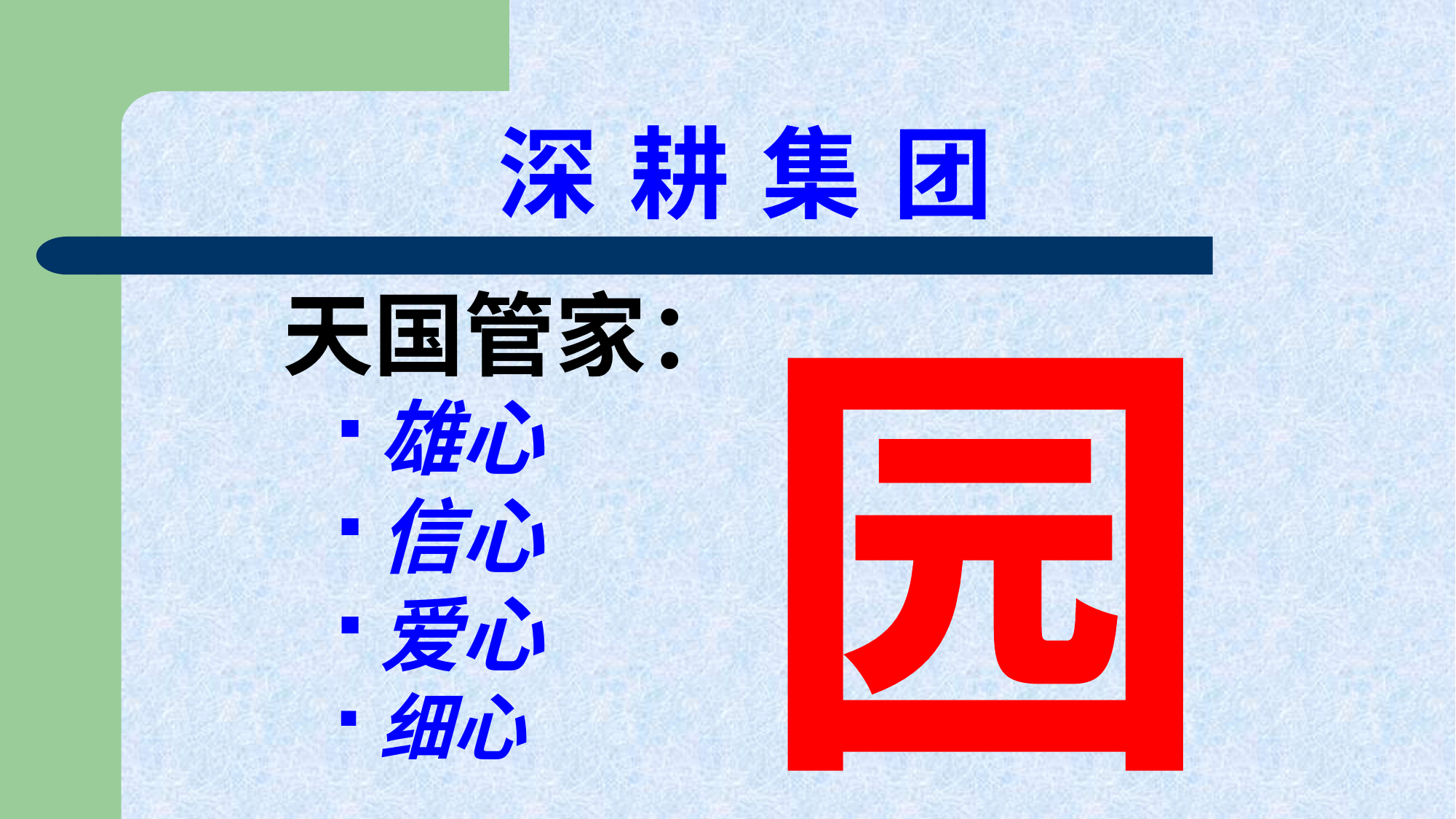

# 深 耕 集 团
天国管家：
雄心
信心
爱心
细心
园